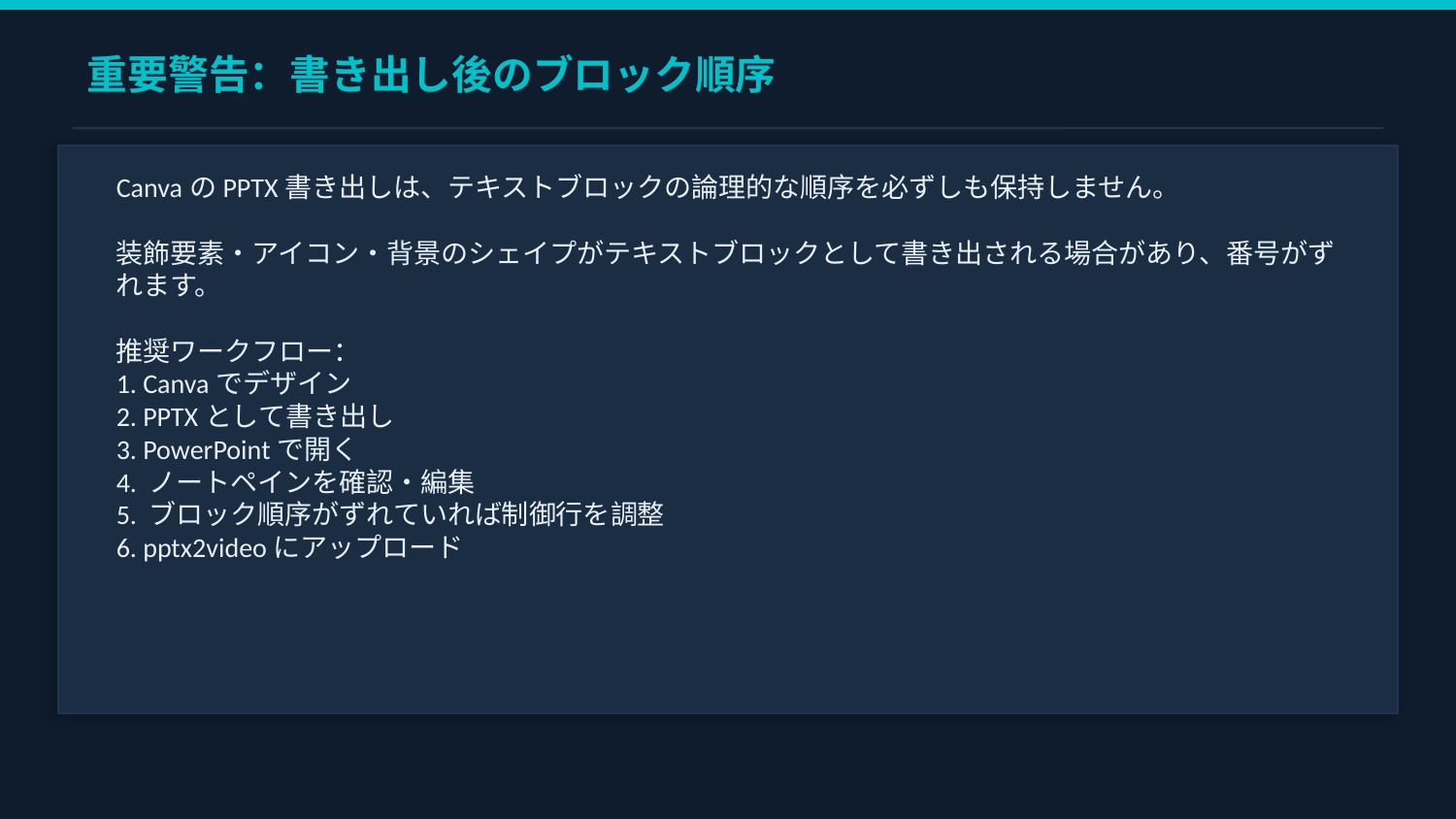

重要警告：書き出し後のブロック順序

CanvaのPPTX書き出しは、テキストブロックの論理的な順序を必ずしも保持しません。

装飾要素・アイコン・背景のシェイプがテキストブロックとして書き出される場合があり、番号がずれます。

推奨ワークフロー：
1. Canvaでデザイン
2. PPTXとして書き出し
3. PowerPointで開く
4. ノートペインを確認・編集
5. ブロック順序がずれていれば制御行を調整
6. pptx2videoにアップロード